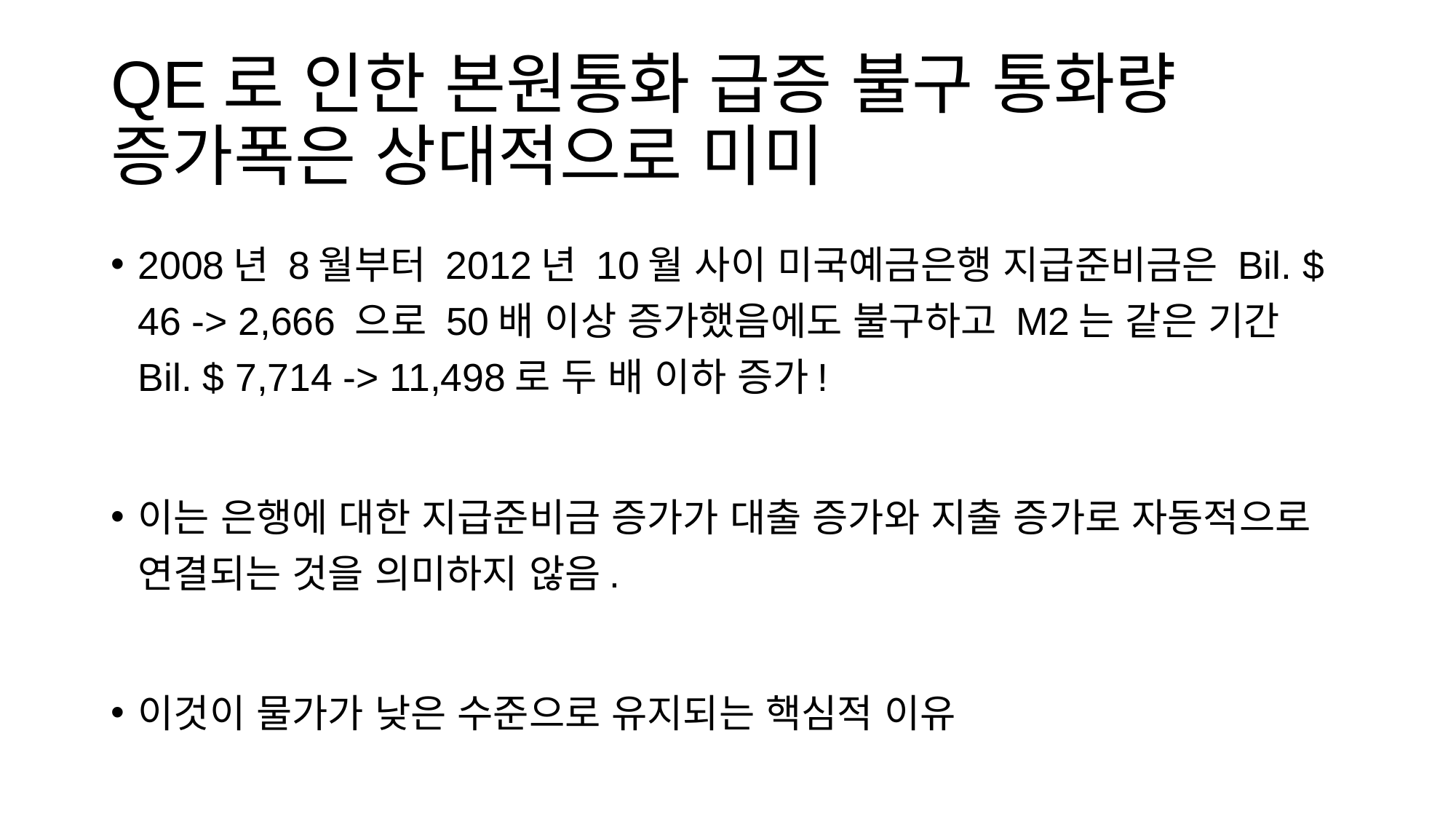

# QE로 인한 본원통화 급증 불구 통화량 증가폭은 상대적으로 미미
2008년 8월부터 2012년 10월 사이 미국예금은행 지급준비금은 Bil. $ 46 -> 2,666 으로 50배 이상 증가했음에도 불구하고 M2는 같은 기간 Bil. $ 7,714 -> 11,498로 두 배 이하 증가!

이는 은행에 대한 지급준비금 증가가 대출 증가와 지출 증가로 자동적으로 연결되는 것을 의미하지 않음.

이것이 물가가 낮은 수준으로 유지되는 핵심적 이유